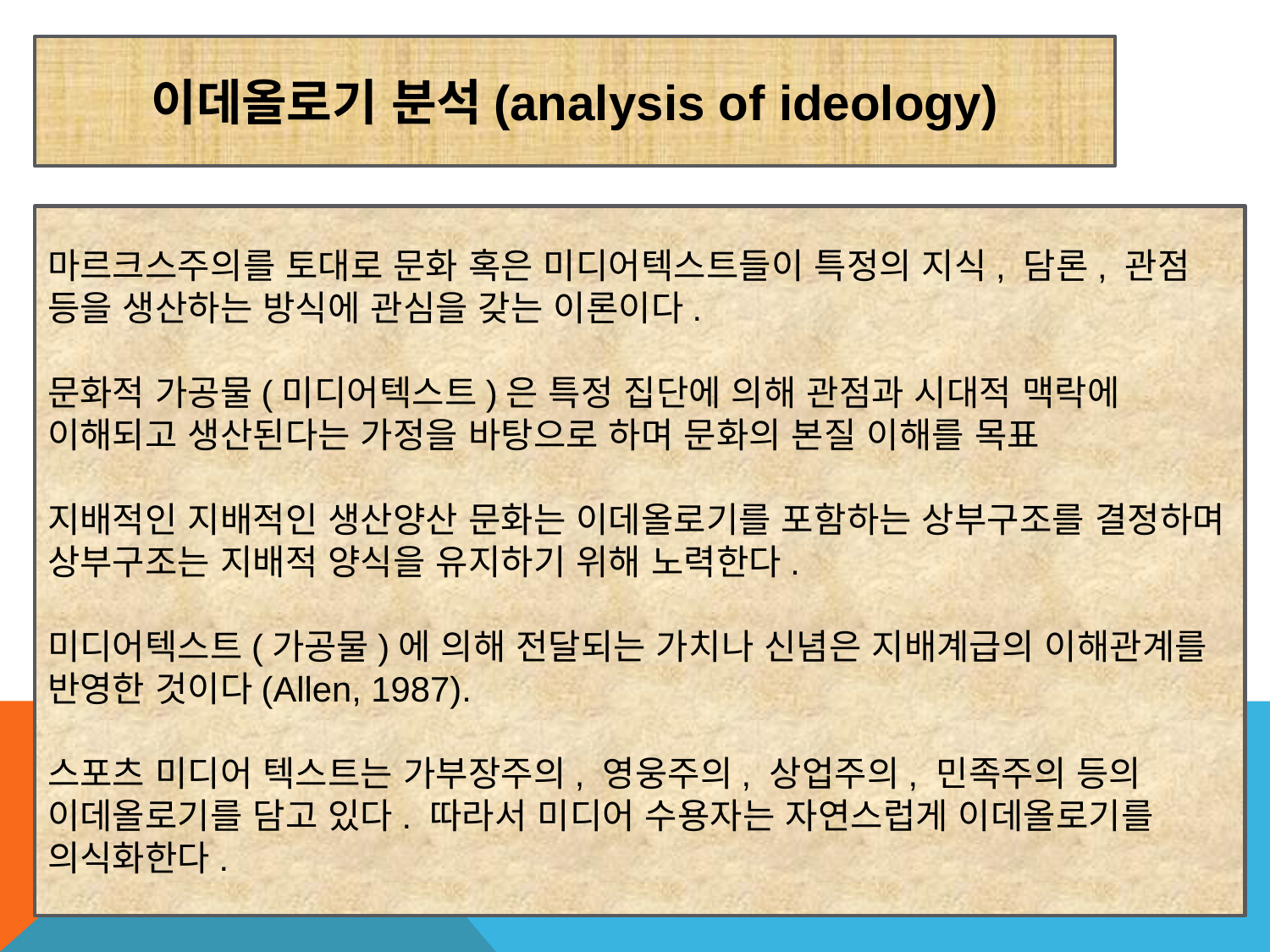

이데올로기 분석(analysis of ideology)
마르크스주의를 토대로 문화 혹은 미디어텍스트들이 특정의 지식, 담론, 관점 등을 생산하는 방식에 관심을 갖는 이론이다.

문화적 가공물(미디어텍스트)은 특정 집단에 의해 관점과 시대적 맥락에 이해되고 생산된다는 가정을 바탕으로 하며 문화의 본질 이해를 목표

지배적인 지배적인 생산양산 문화는 이데올로기를 포함하는 상부구조를 결정하며 상부구조는 지배적 양식을 유지하기 위해 노력한다.

미디어텍스트(가공물)에 의해 전달되는 가치나 신념은 지배계급의 이해관계를 반영한 것이다(Allen, 1987).

스포츠 미디어 텍스트는 가부장주의, 영웅주의, 상업주의, 민족주의 등의 이데올로기를 담고 있다. 따라서 미디어 수용자는 자연스럽게 이데올로기를 의식화한다.